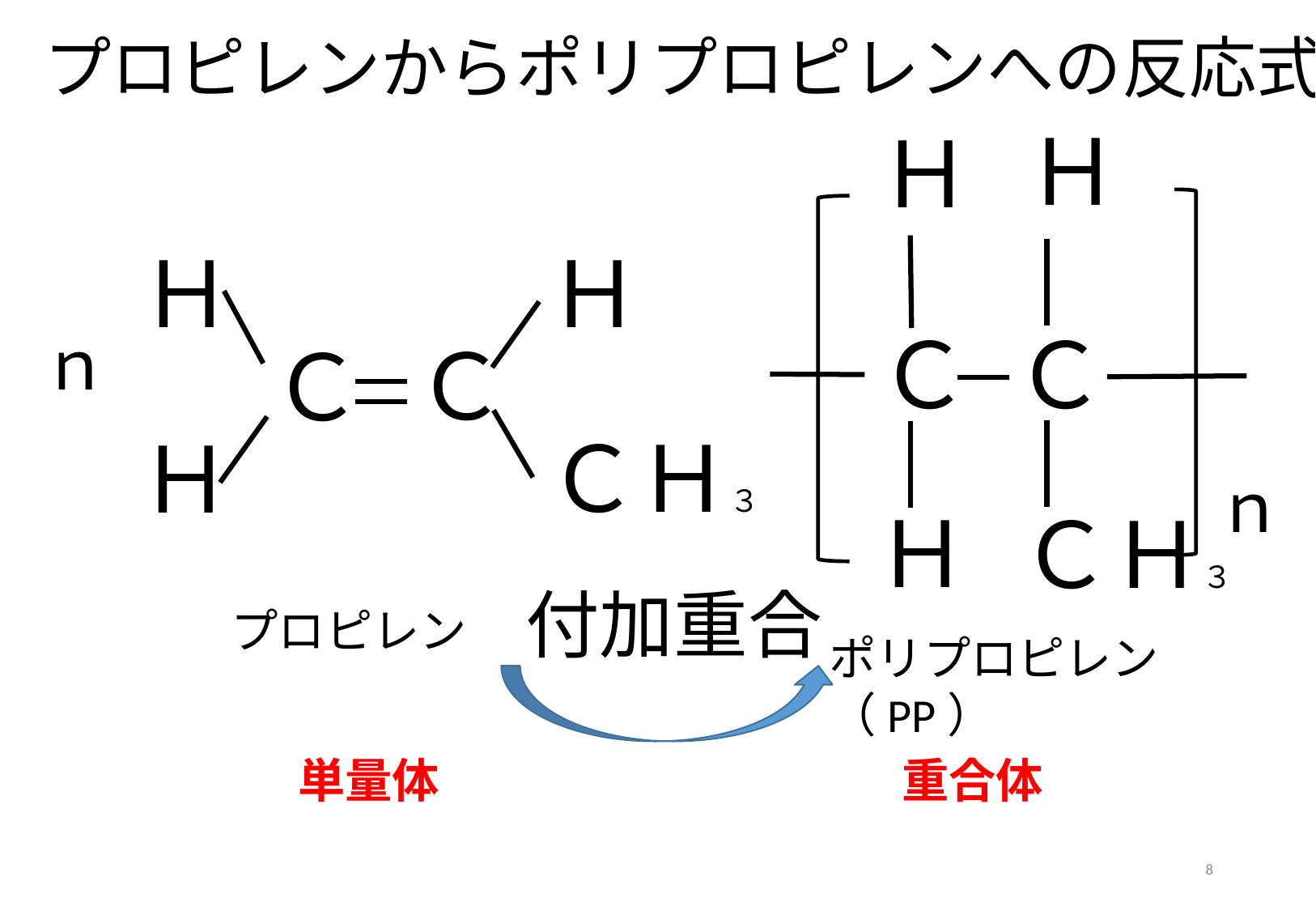

プロピレンからポリプロピレンへの反応式
Ｈ
Ｈ

Ｈ
Ｈ
Ｃ
Ｃ
ｎ
Ｃ
Ｃ
ＣＨ３
Ｈ
ｎ
Ｈ
ＣＨ３
付加重合
プロピレン
ポリプロピレン（PP）

単量体
重合体
8